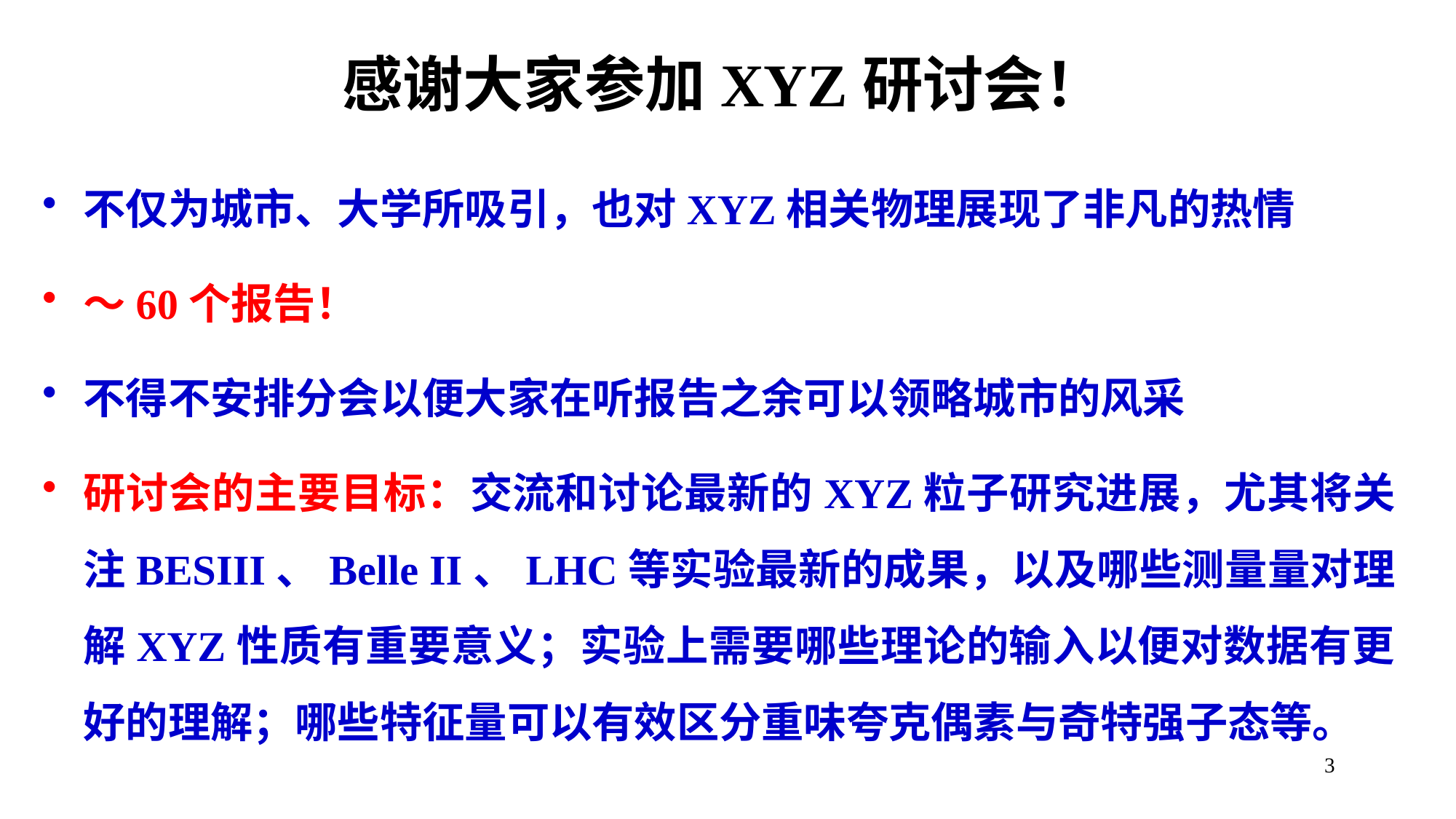

# 感谢大家参加XYZ研讨会！
不仅为城市、大学所吸引，也对XYZ相关物理展现了非凡的热情
～60个报告！
不得不安排分会以便大家在听报告之余可以领略城市的风采
研讨会的主要目标：交流和讨论最新的XYZ粒子研究进展，尤其将关注BESIII、Belle II、LHC等实验最新的成果，以及哪些测量量对理解XYZ性质有重要意义；实验上需要哪些理论的输入以便对数据有更好的理解；哪些特征量可以有效区分重味夸克偶素与奇特强子态等。
3